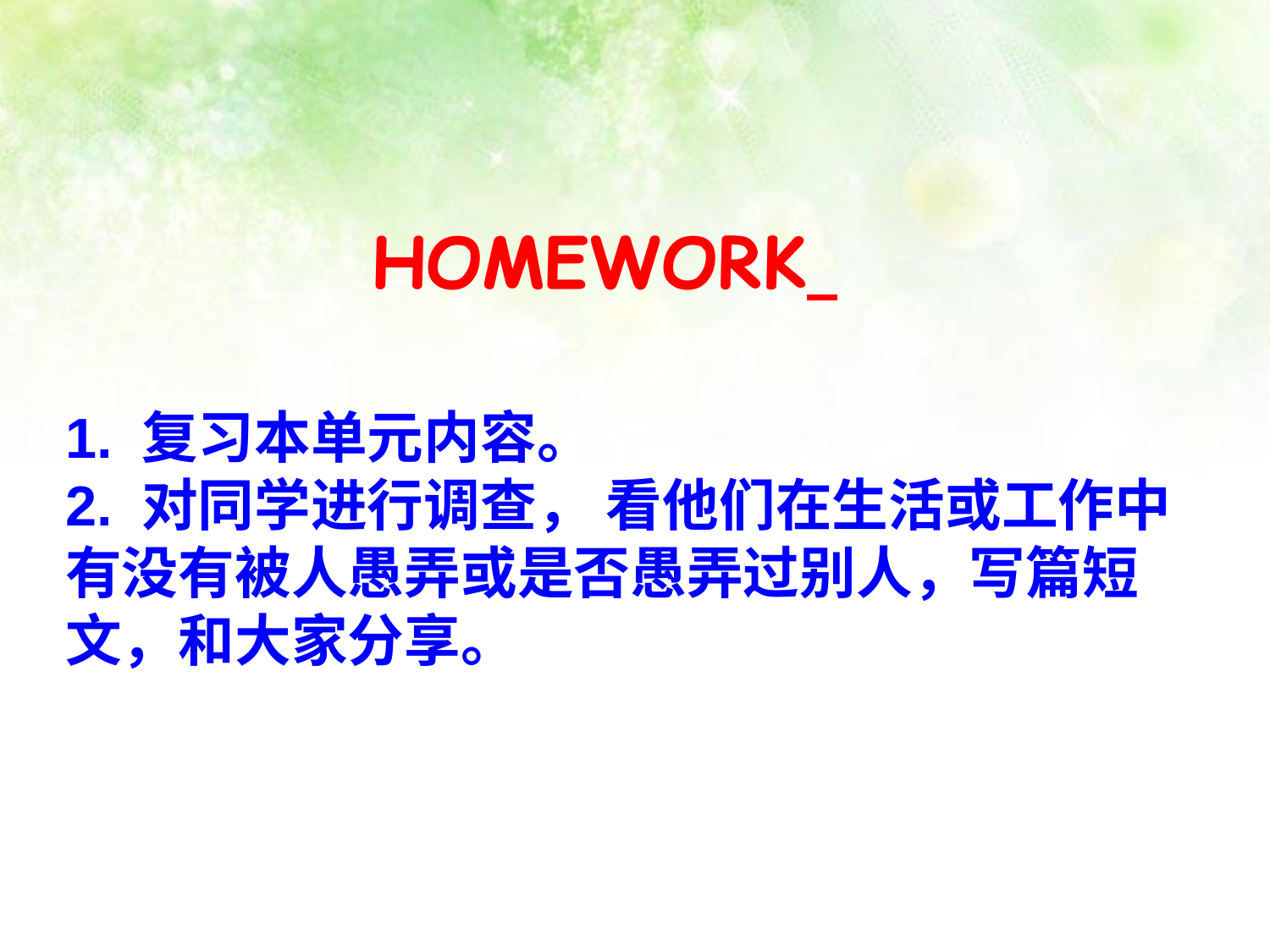

HOMEWORK
1. 复习本单元内容。
2. 对同学进行调查， 看他们在生活或工作中有没有被人愚弄或是否愚弄过别人，写篇短文，和大家分享。